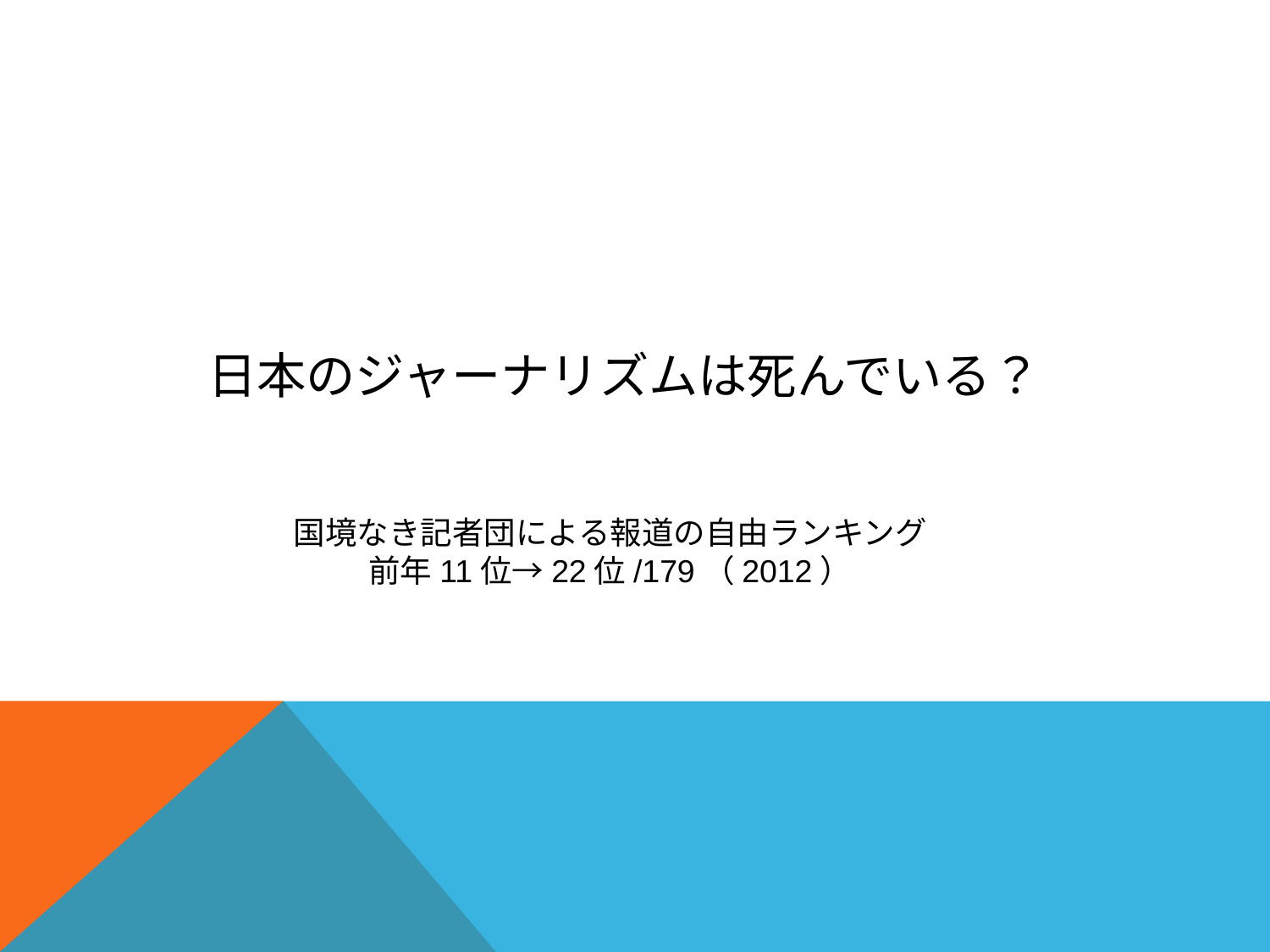

# 日本のジャーナリズムは死んでいる？
国境なき記者団による報道の自由ランキング
前年11位→22位/179（2012）